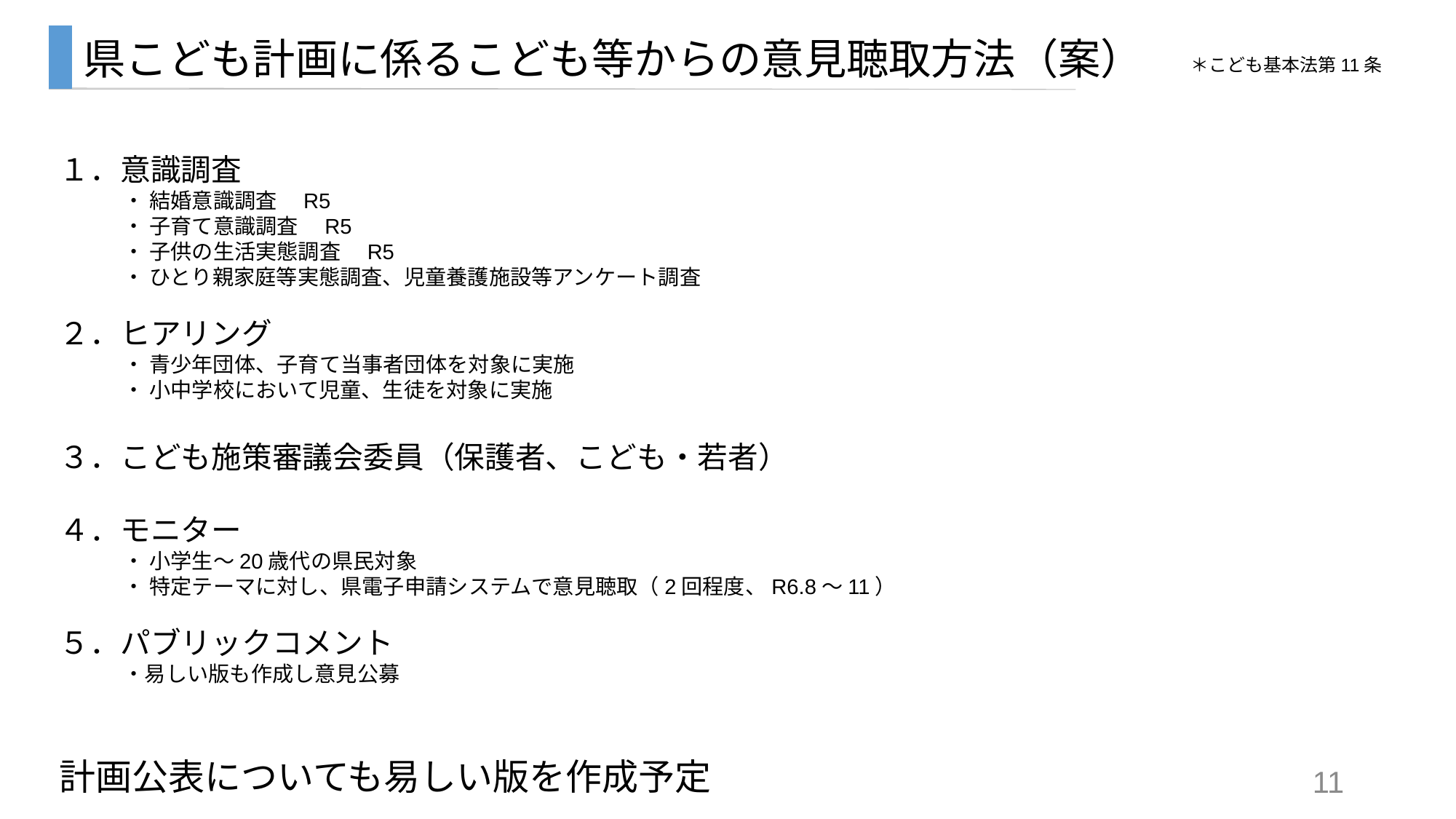

県こども計画に係るこども等からの意見聴取方法（案）
＊こども基本法第11条
１．意識調査
　　　・ 結婚意識調査　R5
　　　・ 子育て意識調査　R5
　　　・ 子供の生活実態調査　R5
　　　・ ひとり親家庭等実態調査、児童養護施設等アンケート調査

２．ヒアリング
　　　・ 青少年団体、子育て当事者団体を対象に実施
　　　・ 小中学校において児童、生徒を対象に実施

３．こども施策審議会委員（保護者、こども・若者）

４．モニター
　　　・ 小学生～20歳代の県民対象
　　　・ 特定テーマに対し、県電子申請システムで意見聴取（2回程度、R6.8～11）

５．パブリックコメント
　　　・易しい版も作成し意見公募
計画公表についても易しい版を作成予定
11